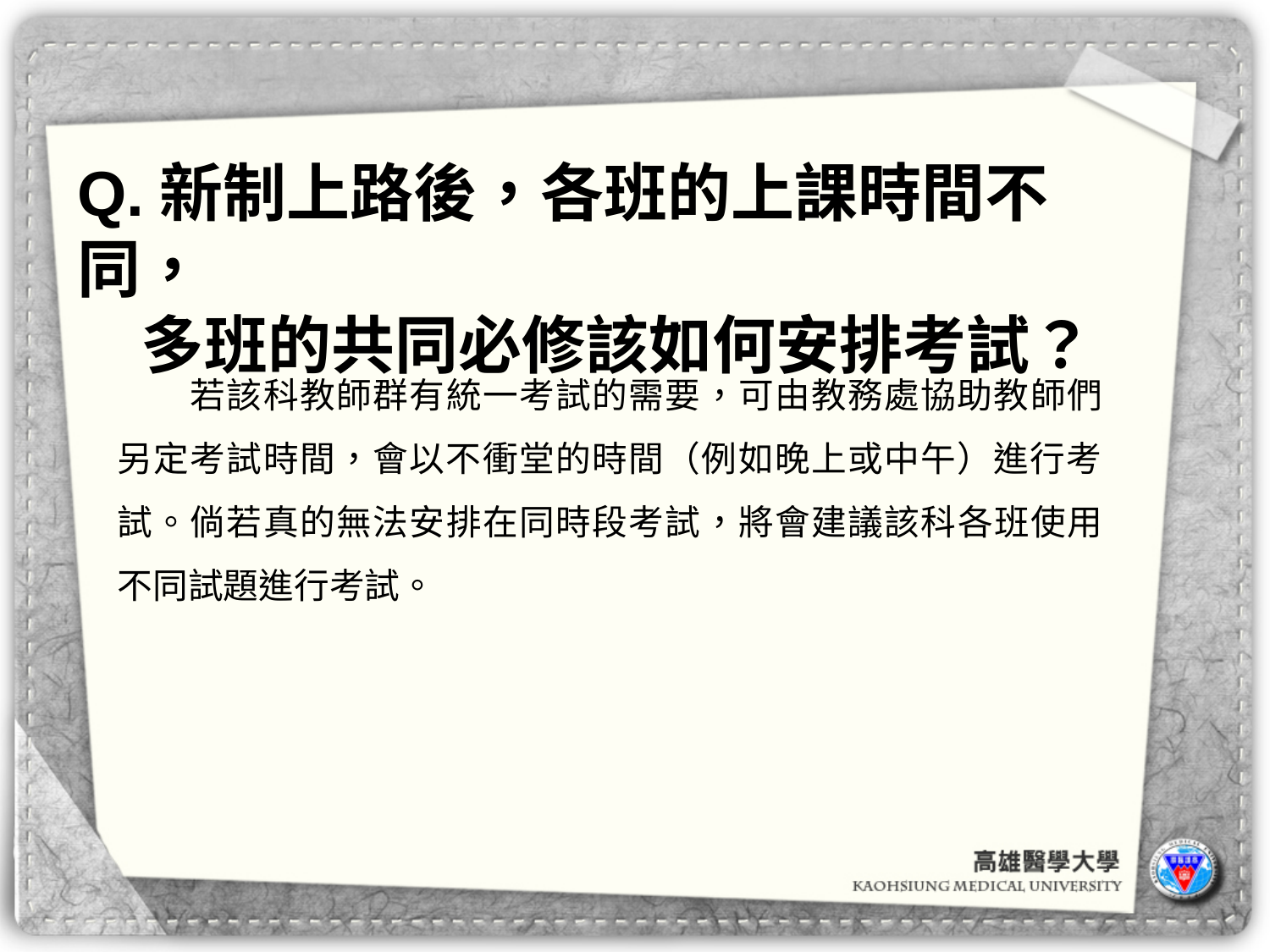

# Q.新制上路後，各班的上課時間不同， 　多班的共同必修該如何安排考試？
　　若該科教師群有統一考試的需要，可由教務處協助教師們另定考試時間，會以不衝堂的時間（例如晚上或中午）進行考試。倘若真的無法安排在同時段考試，將會建議該科各班使用不同試題進行考試。